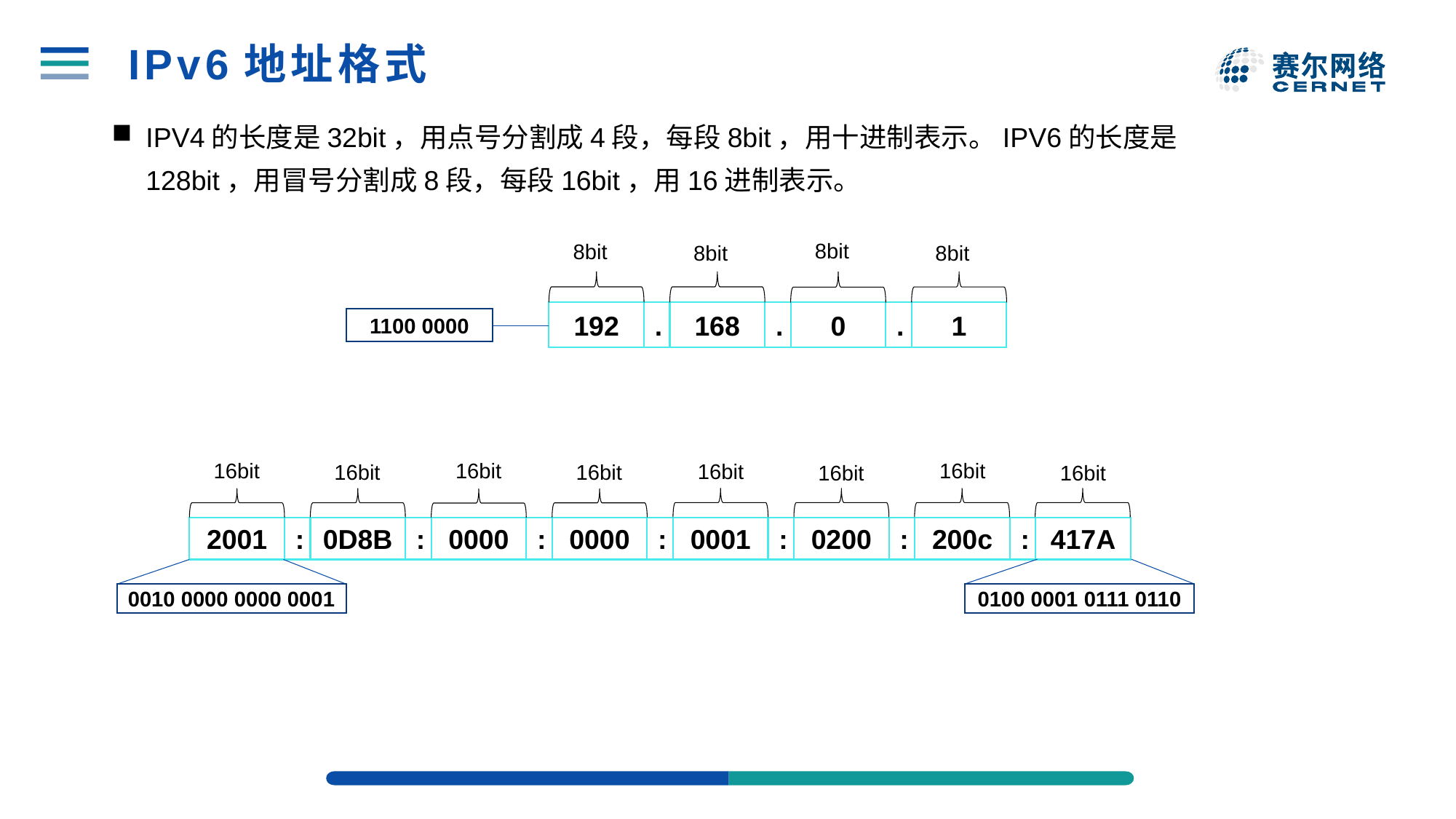

# IPv6地址格式
IPV4的长度是32bit，用点号分割成4段，每段8bit，用十进制表示。IPV6的长度是128bit，用冒号分割成8段，每段16bit，用16进制表示。
8bit
8bit
8bit
8bit

192
.
168
.
0
.
1
1100 0000
16bit
16bit
16bit
16bit
16bit
16bit
16bit
16bit

2001
:
0D8B
:
0000
:
0000
:
0001
:
0200
:
200c
:
417A
0100 0001 0111 0110
0010 0000 0000 0001